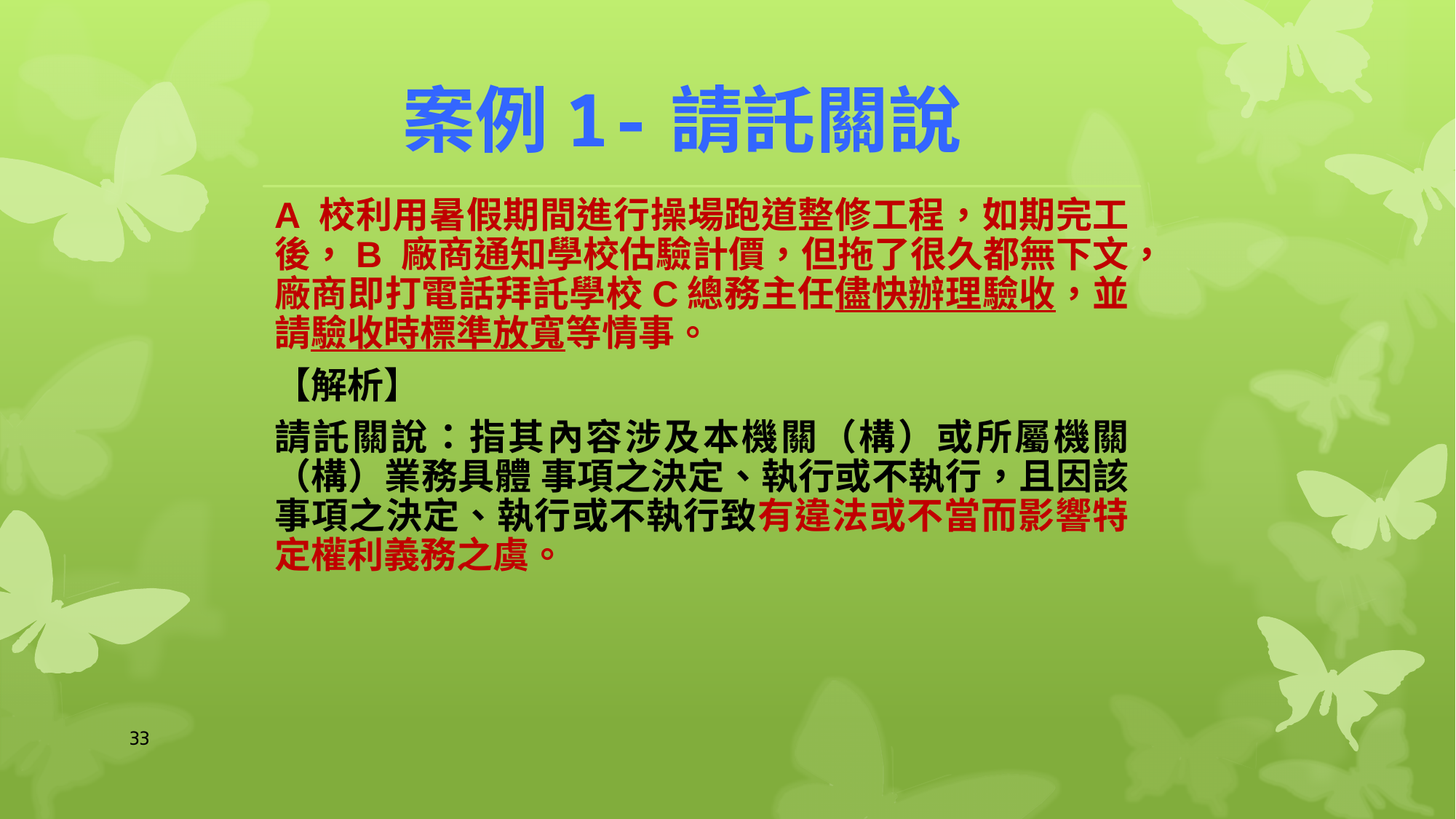

# 案例1-請託關說
A 校利用暑假期間進行操場跑道整修工程，如期完工後，B 廠商通知學校估驗計價，但拖了很久都無下文，廠商即打電話拜託學校C總務主任儘快辦理驗收，並請驗收時標準放寬等情事。
【解析】
請託關說：指其內容涉及本機關（構）或所屬機關（構）業務具體 事項之決定、執行或不執行，且因該事項之決定、執行或不執行致有違法或不當而影響特定權利義務之虞。
33